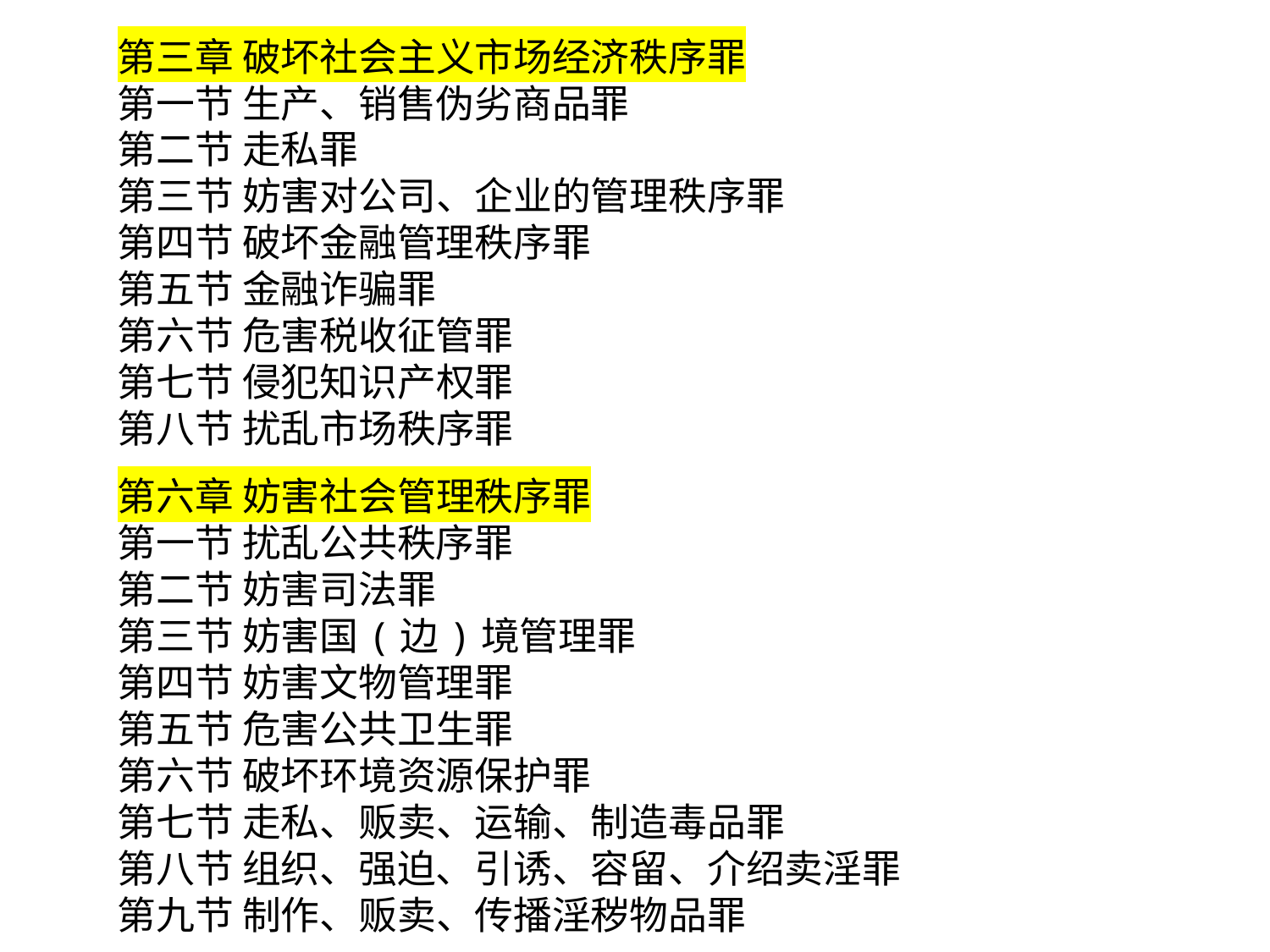

第三章 破坏社会主义市场经济秩序罪
第一节 生产、销售伪劣商品罪
第二节 走私罪
第三节 妨害对公司、企业的管理秩序罪
第四节 破坏金融管理秩序罪
第五节 金融诈骗罪
第六节 危害税收征管罪
第七节 侵犯知识产权罪
第八节 扰乱市场秩序罪

第六章 妨害社会管理秩序罪
第一节 扰乱公共秩序罪
第二节 妨害司法罪
第三节 妨害国(边)境管理罪
第四节 妨害文物管理罪
第五节 危害公共卫生罪
第六节 破坏环境资源保护罪
第七节 走私、贩卖、运输、制造毒品罪
第八节 组织、强迫、引诱、容留、介绍卖淫罪
第九节 制作、贩卖、传播淫秽物品罪